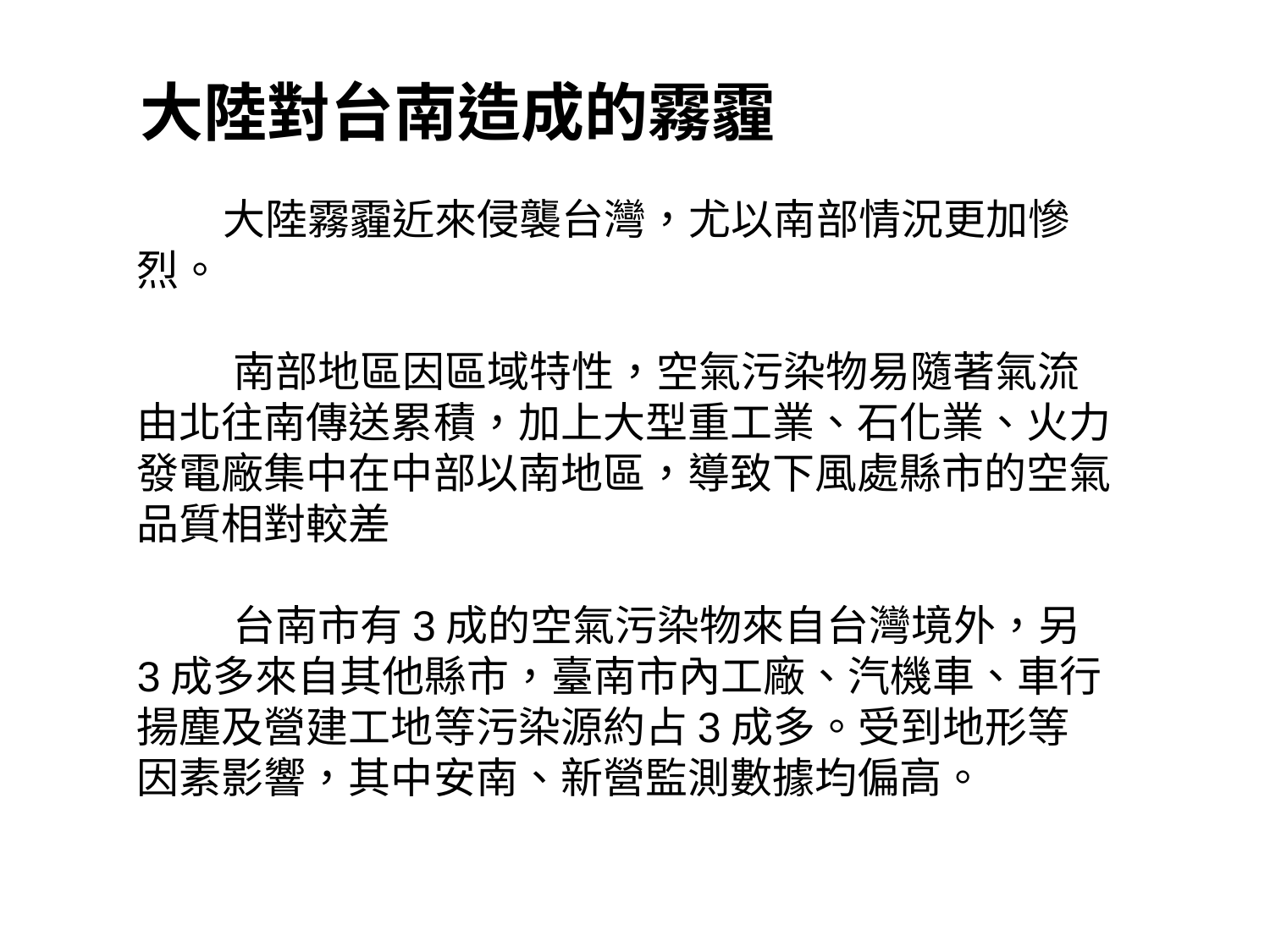

大陸對台南造成的霧霾
        大陸霧霾近來侵襲台灣，尤以南部情況更加慘烈。

         南部地區因區域特性，空氣污染物易隨著氣流由北往南傳送累積，加上大型重工業、石化業、火力發電廠集中在中部以南地區，導致下風處縣市的空氣品質相對較差

         台南市有3成的空氣污染物來自台灣境外，另3成多來自其他縣市，臺南市內工廠、汽機車、車行揚塵及營建工地等污染源約占3成多。受到地形等因素影響，其中安南、新營監測數據均偏高。